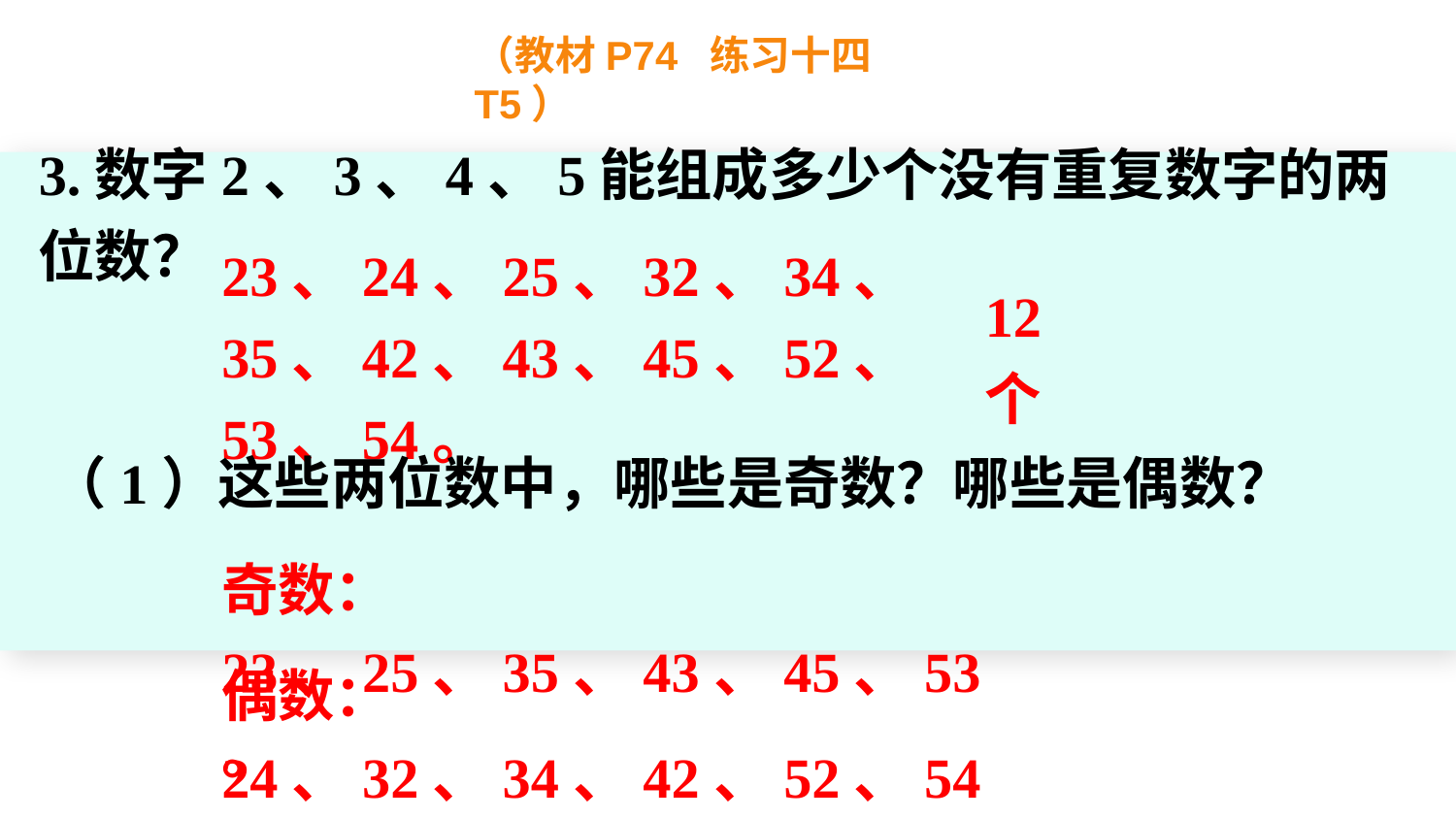

（教材P74  练习十四T5）
3.数字2、3、4、5能组成多少个没有重复数字的两位数？
23、24、25、32、34、35、42、43、45、52、53、54。
12个
（1）这些两位数中，哪些是奇数？哪些是偶数？
www.youyi100.com
奇数：23、25、35、43、45、53。
偶数：24、32、34、42、52、54。